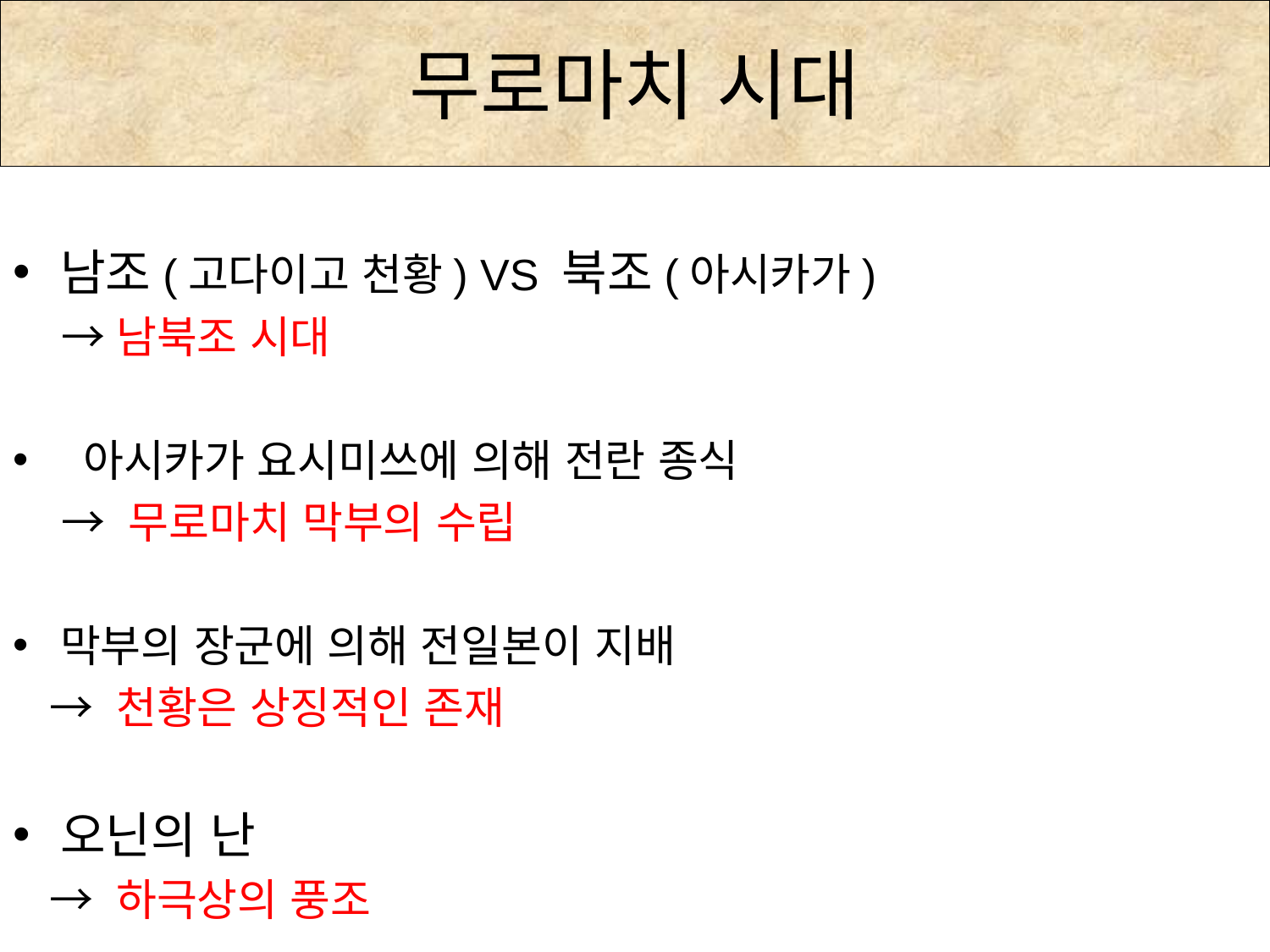

무로마치 시대

남조(고다이고 천황) VS 북조(아시카가)
    →남북조 시대

 아시카가 요시미쓰에 의해 전란 종식
    → 무로마치 막부의 수립

막부의 장군에 의해 전일본이 지배
   → 천황은 상징적인 존재

오닌의 난
   → 하극상의 풍조